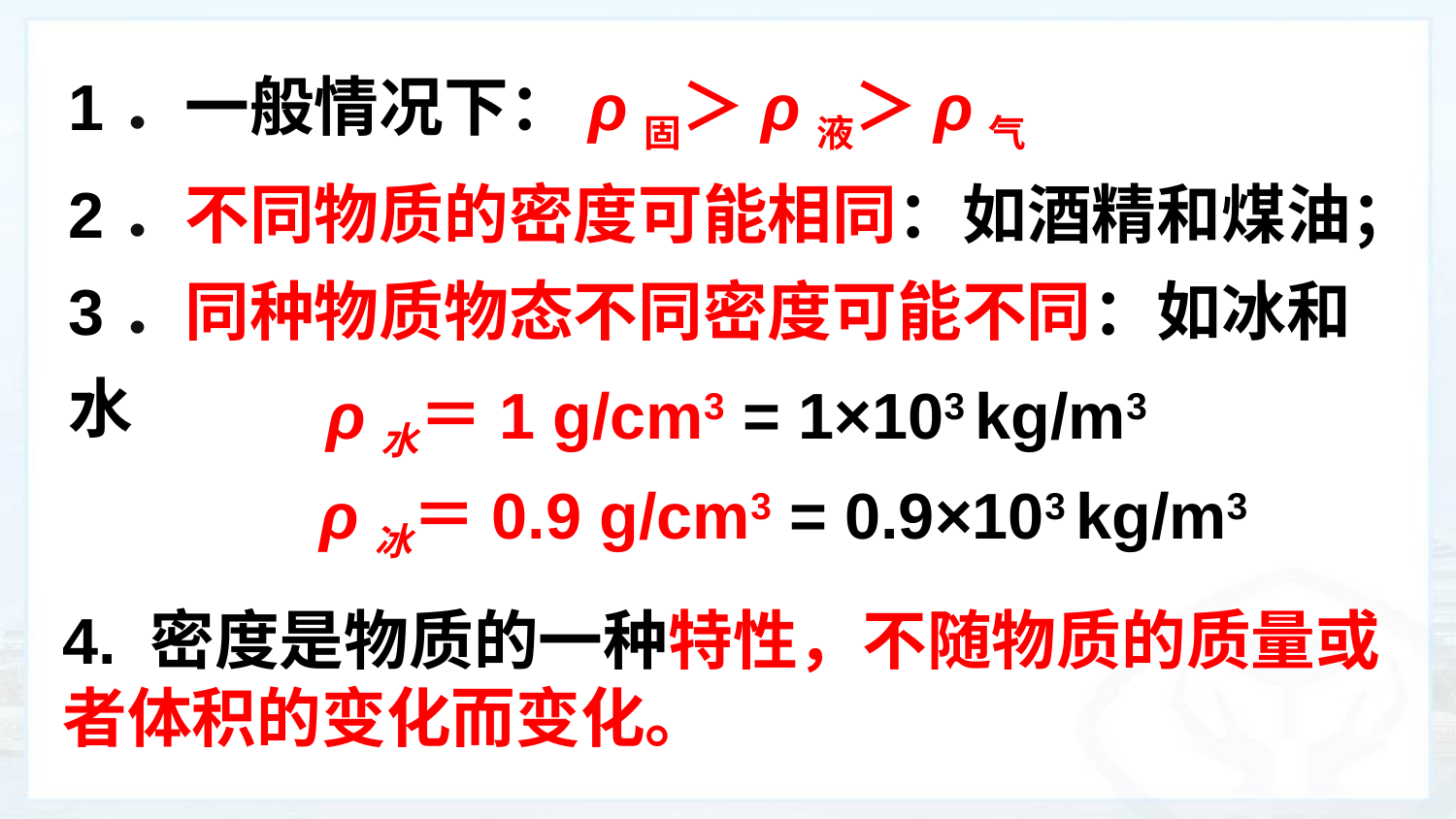

1．一般情况下：ρ固＞ρ液＞ρ气
2．不同物质的密度可能相同：如酒精和煤油；
3．同种物质物态不同密度可能不同：如冰和水
ρ水＝1 g/cm3 = 1×103 kg/m3
ρ冰＝0.9 g/cm3 = 0.9×103 kg/m3
4. 密度是物质的一种特性，不随物质的质量或者体积的变化而变化。